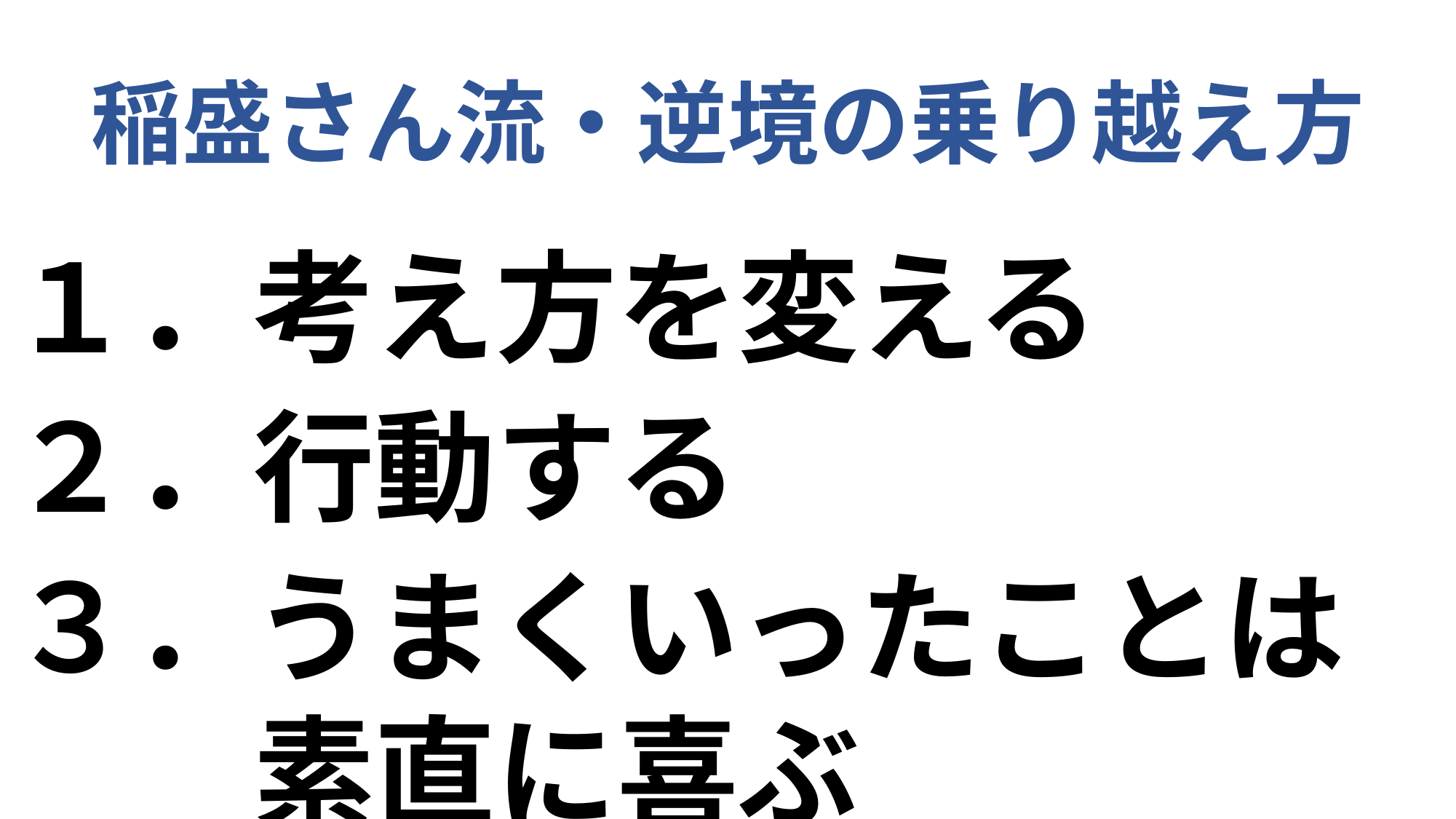

稲盛さん流・逆境の乗り越え方
１．考え方を変える

２．行動する

３．うまくいったことは
　　素直に喜ぶ